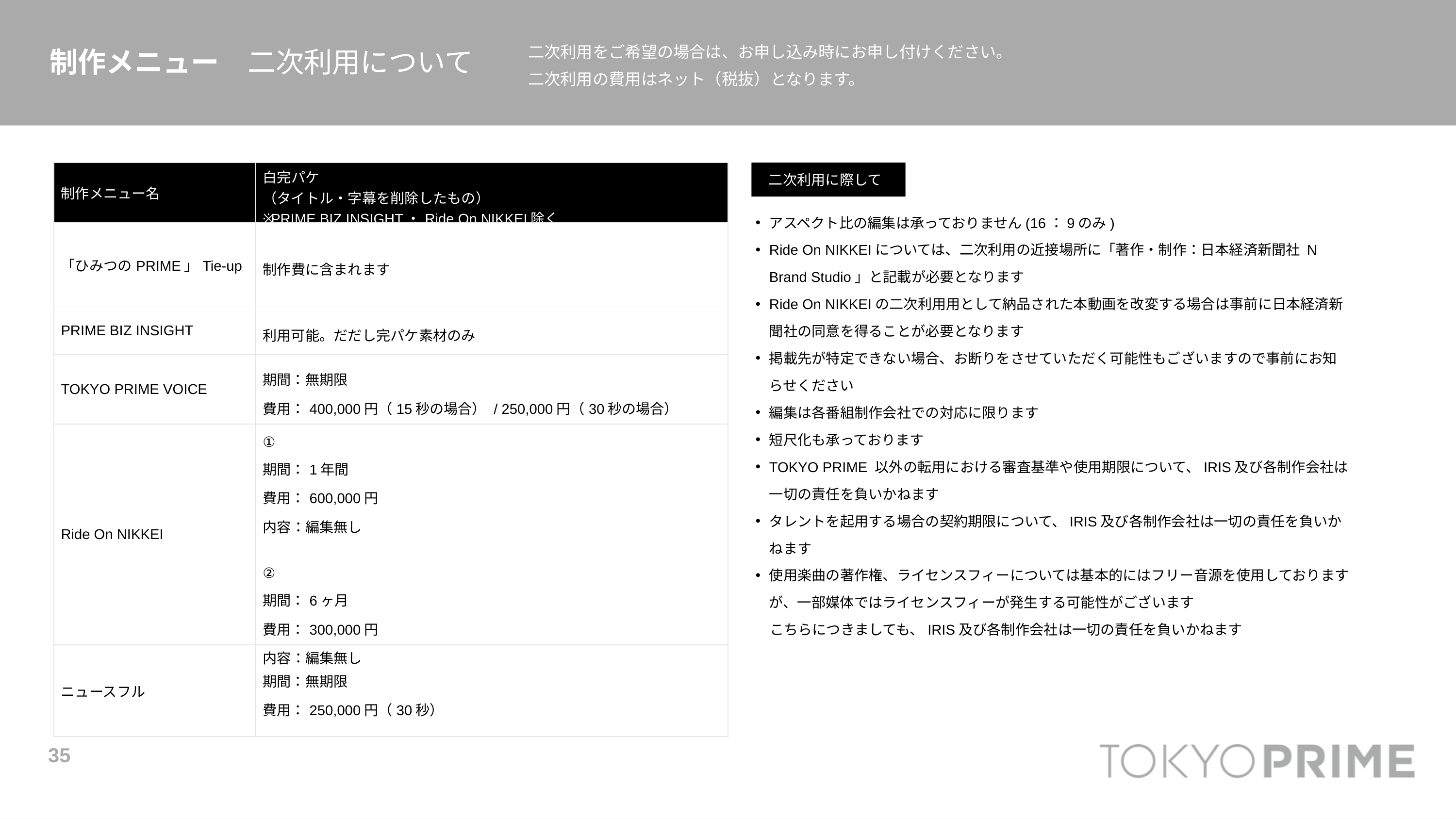

二次利用をご希望の場合は、お申し込み時にお申し付けください。
二次利用の費用はネット（税抜）となります。
制作メニュー　二次利用について
二次利用に際して
| 制作メニュー名 | 白完パケ （タイトル・字幕を削除したもの） ※PRIME BIZ INSIGHT・Ride On NIKKEI除く |
| --- | --- |
| 「ひみつのPRIME」Tie-up | 制作費に含まれます |
| PRIME BIZ INSIGHT | 利用可能。だだし完パケ素材のみ |
| TOKYO PRIME VOICE | 期間：無期限 費用：400,000円（15秒の場合） / 250,000円（30秒の場合） |
| Ride On NIKKEI | ① 期間：1年間 費用：600,000円 内容：編集無し ② 期間：6ヶ月 費用：300,000円 内容：編集無し |
| ニュースフル | 期間：無期限 費用：250,000円（30秒） |
アスペクト比の編集は承っておりません(16：9のみ)
Ride On NIKKEIについては、二次利用の近接場所に「著作・制作：日本経済新聞社 N Brand Studio」と記載が必要となります
Ride On NIKKEIの二次利用用として納品された本動画を改変する場合は事前に日本経済新聞社の同意を得ることが必要となります
掲載先が特定できない場合、お断りをさせていただく可能性もございますので事前にお知らせください
編集は各番組制作会社での対応に限ります
短尺化も承っております
TOKYO PRIME 以外の転用における審査基準や使用期限について、IRIS及び各制作会社は一切の責任を負いかねます
タレントを起用する場合の契約期限について、IRIS及び各制作会社は一切の責任を負いかねます
使用楽曲の著作権、ライセンスフィーについては基本的にはフリー音源を使用しておりますが、一部媒体ではライセンスフィーが発生する可能性がございます
こちらにつきましても、IRIS及び各制作会社は一切の責任を負いかねます
35